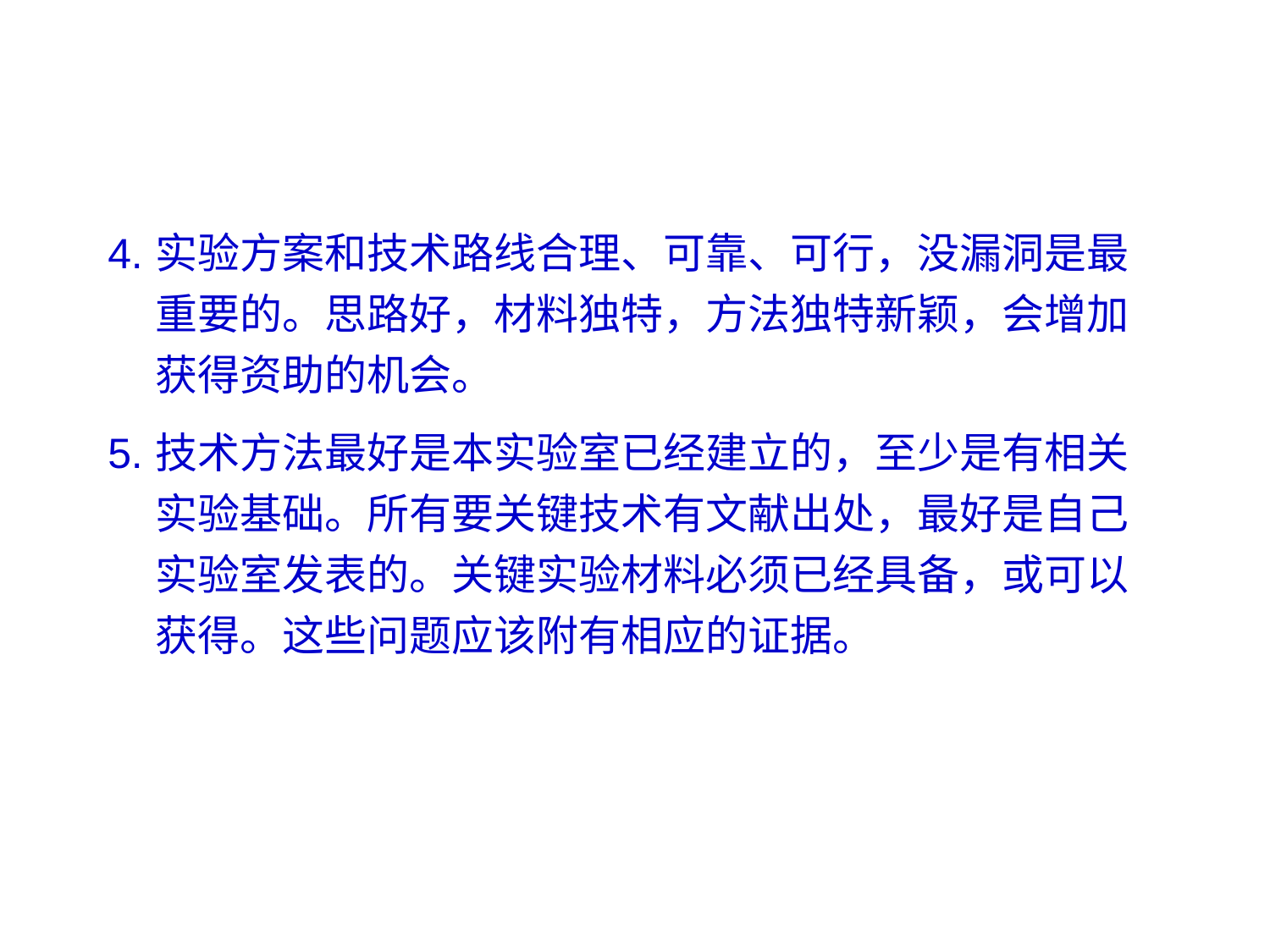

实验方案和技术路线合理、可靠、可行，没漏洞是最重要的。思路好，材料独特，方法独特新颖，会增加获得资助的机会。
技术方法最好是本实验室已经建立的，至少是有相关实验基础。所有要关键技术有文献出处，最好是自己实验室发表的。关键实验材料必须已经具备，或可以获得。这些问题应该附有相应的证据。